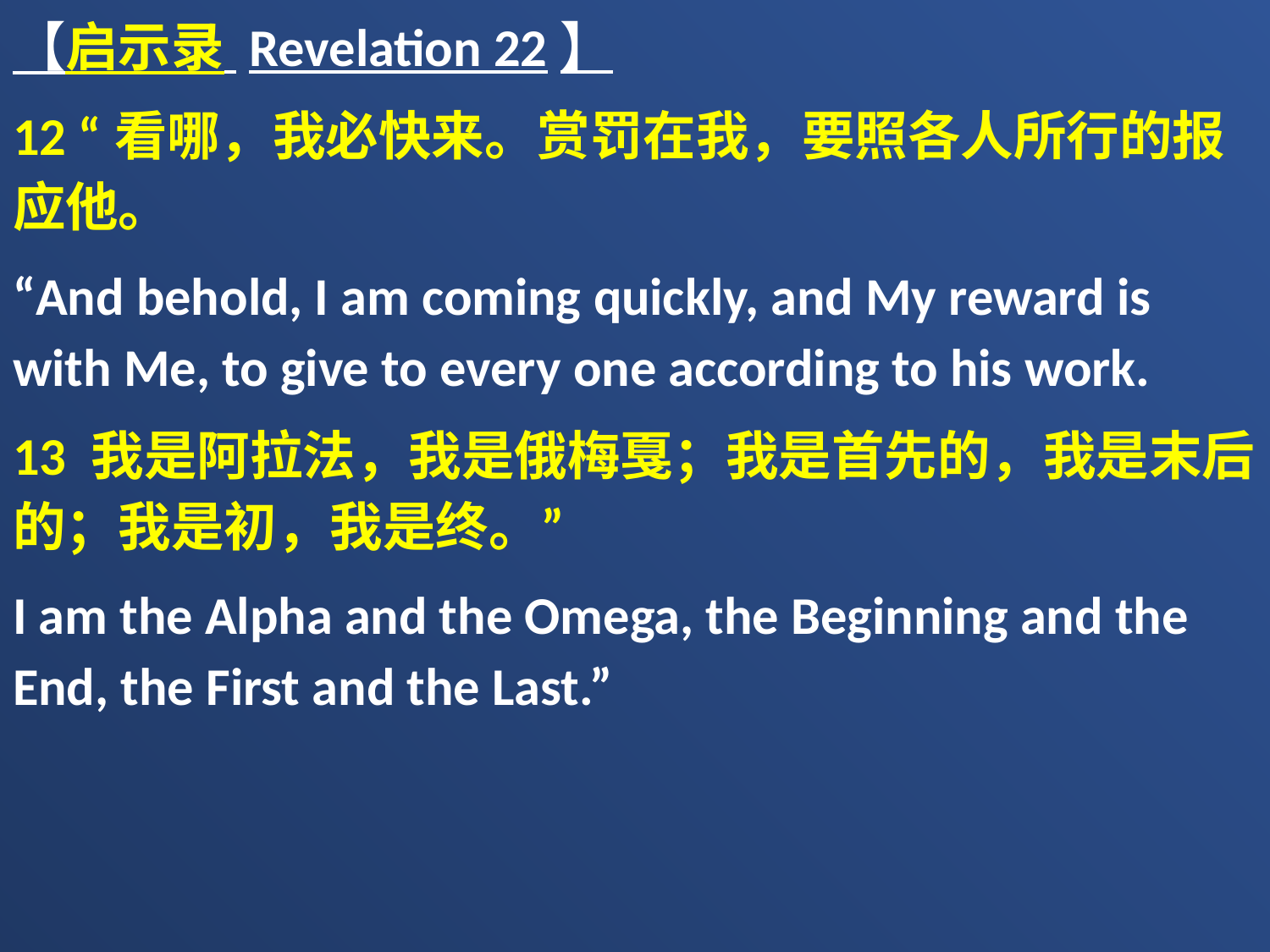

【启示录 Revelation 22】
12 “看哪，我必快来。赏罚在我，要照各人所行的报应他。
“And behold, I am coming quickly, and My reward is with Me, to give to every one according to his work.
13 我是阿拉法，我是俄梅戛；我是首先的，我是末后的；我是初，我是终。”
I am the Alpha and the Omega, the Beginning and the End, the First and the Last.”